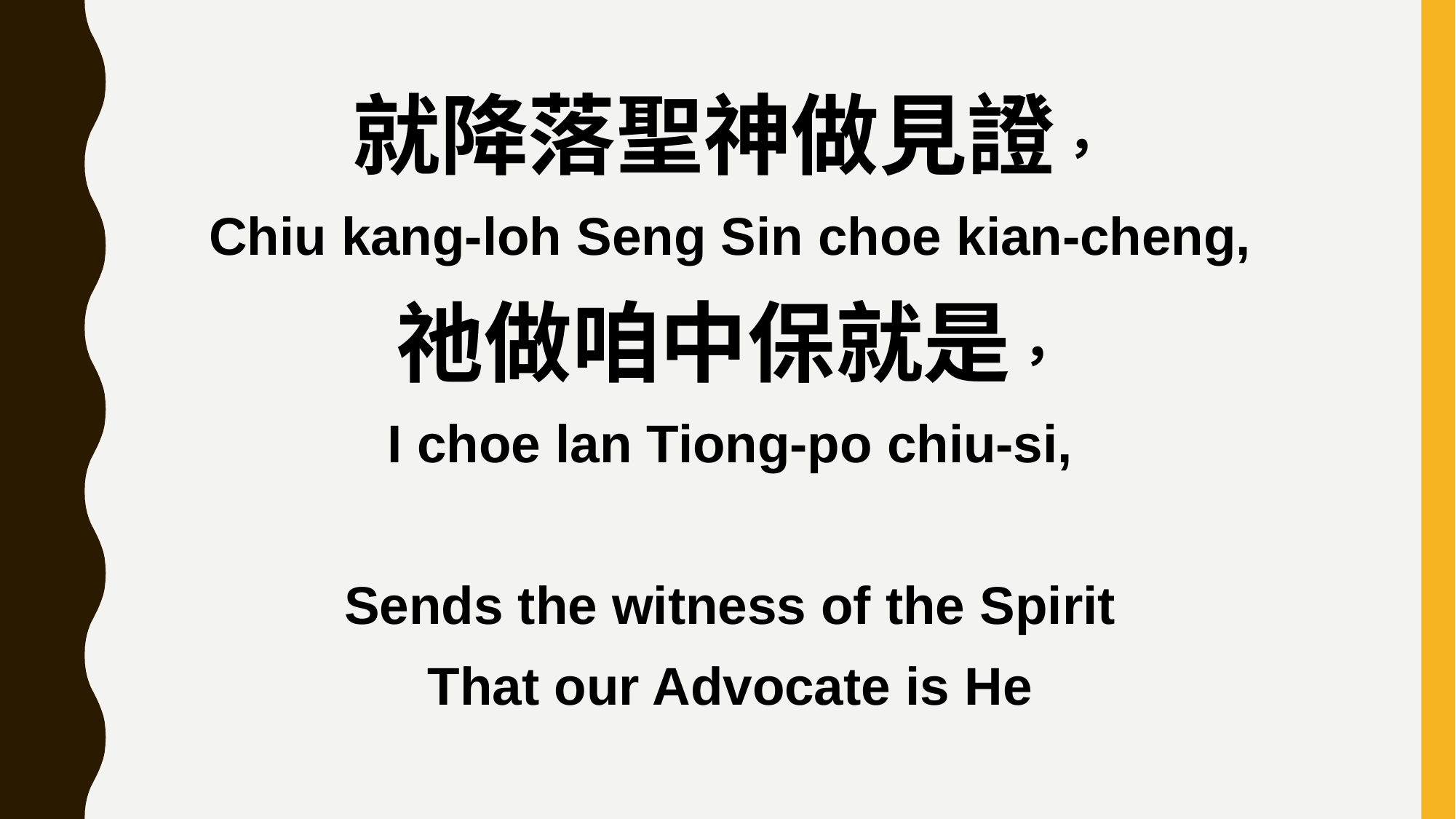

就降落聖神做見證，
Chiu kang-loh Seng Sin choe kian-cheng,
祂做咱中保就是，
I choe lan Tiong-po chiu-si,

Sends the witness of the Spirit
That our Advocate is He